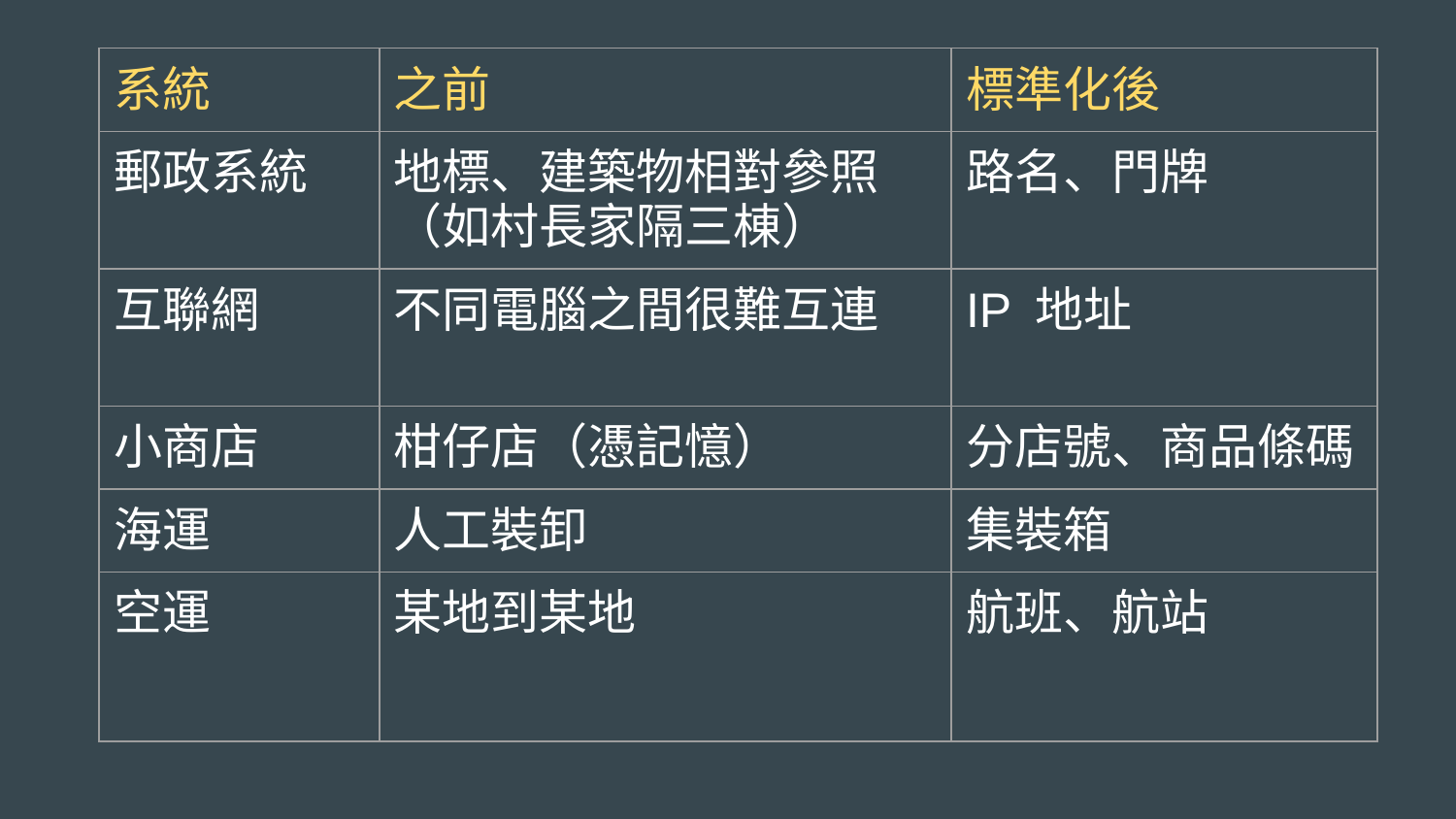

| 系統 | 之前 | 標準化後 |
| --- | --- | --- |
| 郵政系統 | 地標、建築物相對參照（如村長家隔三棟） | 路名、門牌 |
| 互聯網 | 不同電腦之間很難互連 | IP 地址 |
| 小商店 | 柑仔店（憑記憶） | 分店號、商品條碼 |
| 海運 | 人工裝卸 | 集裝箱 |
| 空運 | 某地到某地 | 航班、航站 |